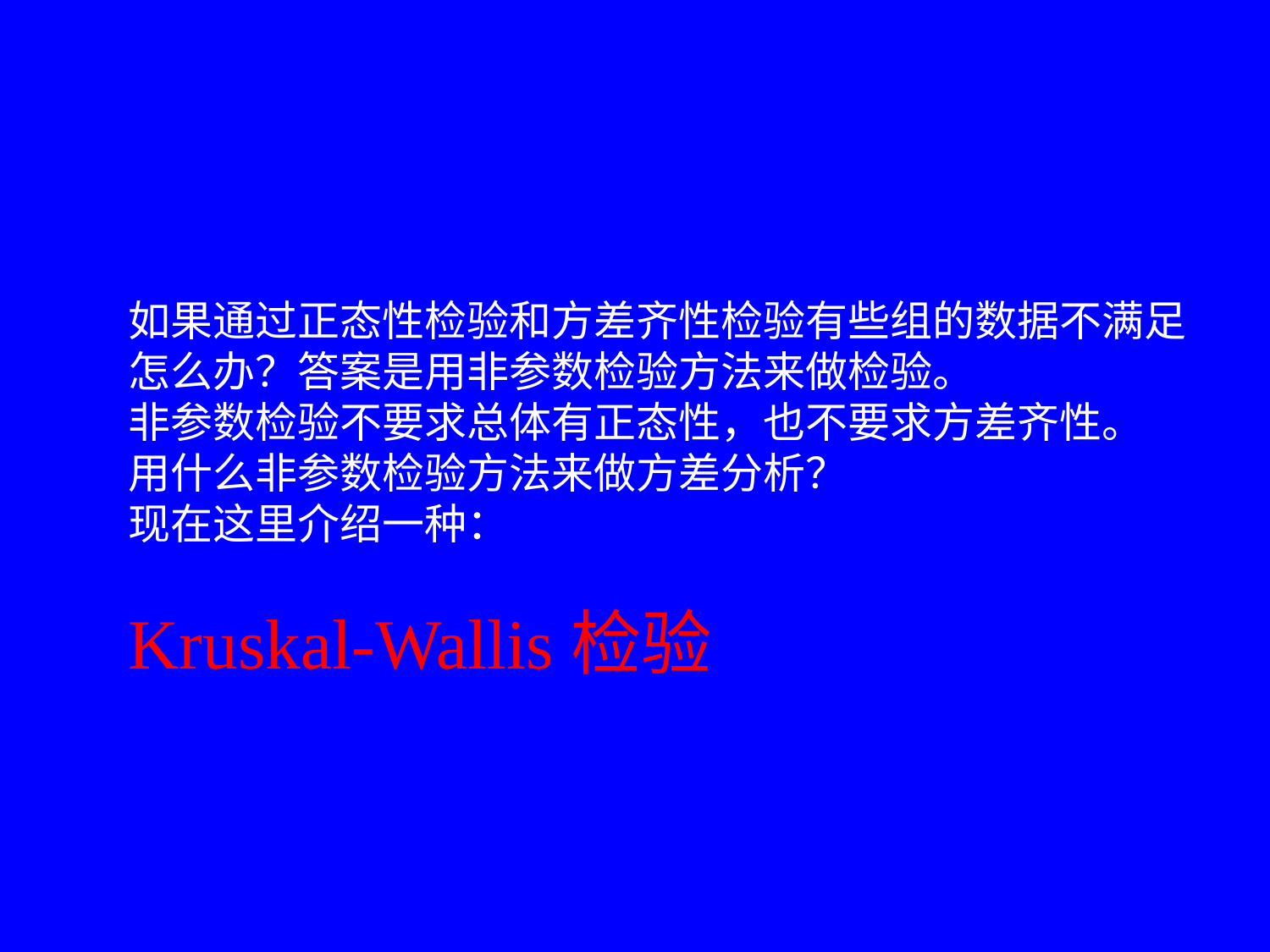

如果通过正态性检验和方差齐性检验有些组的数据不满足
怎么办？答案是用非参数检验方法来做检验。
非参数检验不要求总体有正态性，也不要求方差齐性。
用什么非参数检验方法来做方差分析？
现在这里介绍一种：

Kruskal-Wallis检验